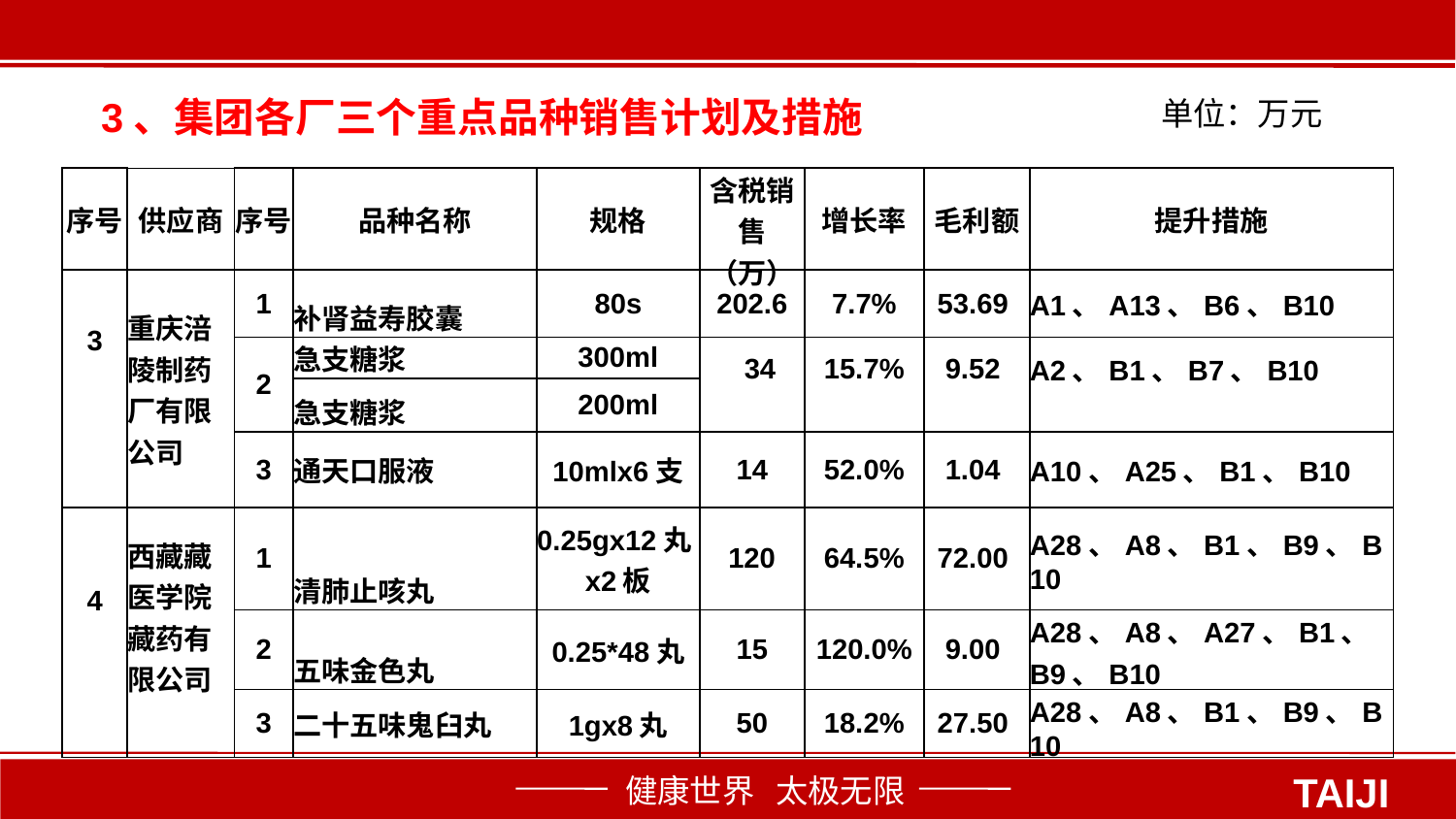

3、集团各厂三个重点品种销售计划及措施
单位：万元
| 序号 | 供应商 | 序号 | 品种名称 | 规格 | 含税销售（万） | 增长率 | 毛利额 | 提升措施 |
| --- | --- | --- | --- | --- | --- | --- | --- | --- |
| 3 | 重庆涪陵制药厂有限公司 | 1 | 补肾益寿胶囊 | 80s | 202.6 | 7.7% | 53.69 | A1、A13、B6、B10 |
|  |  | 2 | 急支糖浆 | 300ml | 34 | 15.7% | 9.52 | A2、B1、B7、B10 |
|  |  |  | 急支糖浆 | 200ml |  |  |  |  |
|  |  | 3 | 通天口服液 | 10mlx6支 | 14 | 52.0% | 1.04 | A10、A25、B1、B10 |
| 4 | 西藏藏医学院藏药有限公司 | 1 | 清肺止咳丸 | 0.25gx12丸x2板 | 120 | 64.5% | 72.00 | A28、A8、B1、B9、B10 |
|  |  | 2 | 五味金色丸 | 0.25\*48丸 | 15 | 120.0% | 9.00 | A28、A8、A27、B1、B9、B10 |
|  |  | 3 | 二十五味鬼臼丸 | 1gx8丸 | 50 | 18.2% | 27.50 | A28、A8、B1、B9、B10 |